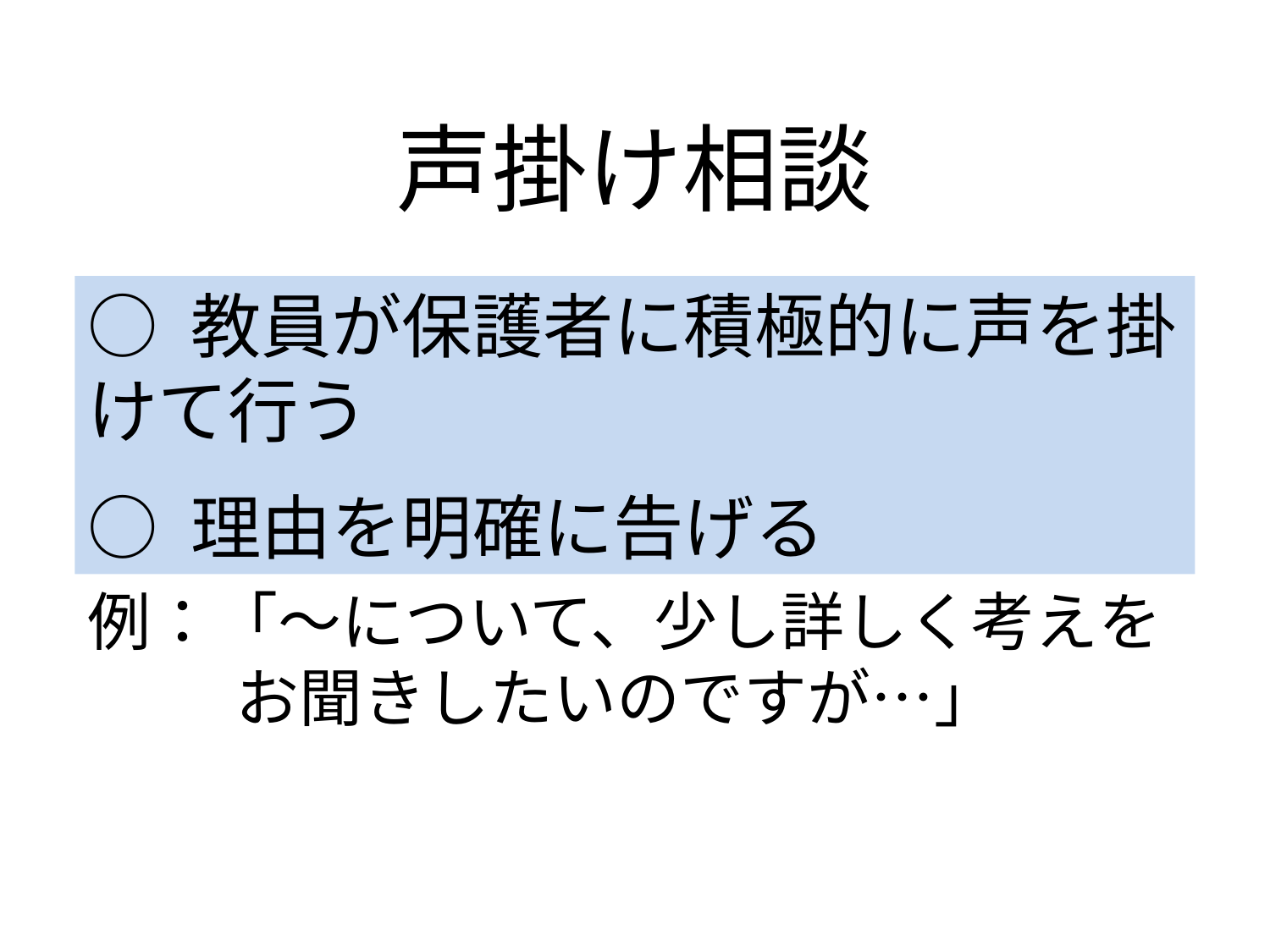

声掛け相談
○ 教員が保護者に積極的に声を掛けて行う
○ 理由を明確に告げる
例：「～について、少し詳しく考えをお聞きしたいのですが…」